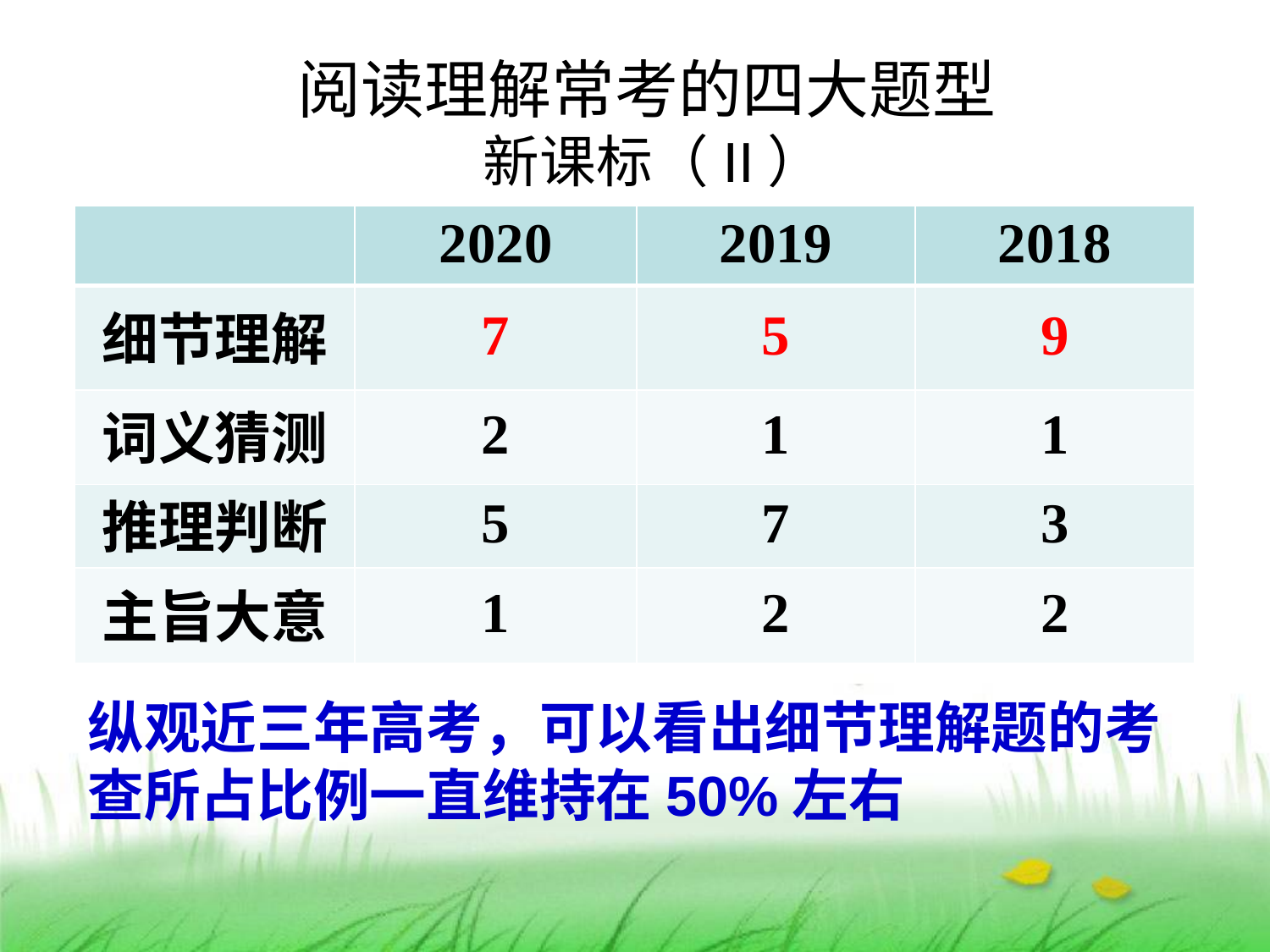

# 阅读理解常考的四大题型 新课标（II）
|  | 2020 | 2019 | 2018 |
| --- | --- | --- | --- |
| 细节理解 | 7 | 5 | 9 |
| 词义猜测 | 2 | 1 | 1 |
| 推理判断 | 5 | 7 | 3 |
| 主旨大意 | 1 | 2 | 2 |
纵观近三年高考，可以看出细节理解题的考查所占比例一直维持在50%左右